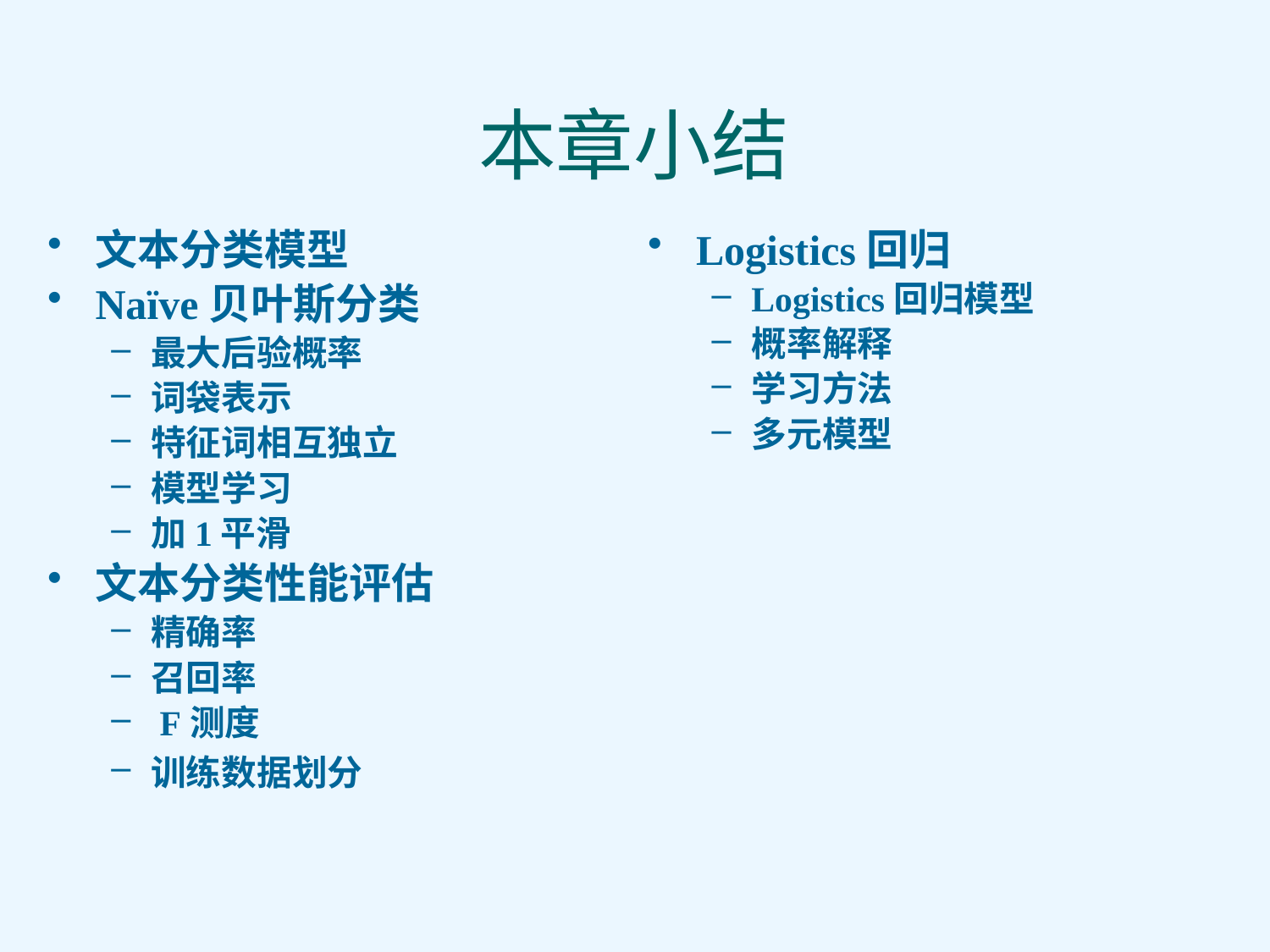

# 本章小结
文本分类模型
Naïve贝叶斯分类
最大后验概率
词袋表示
特征词相互独立
模型学习
加1平滑
文本分类性能评估
精确率
召回率
 F测度
训练数据划分

Logistics回归
Logistics回归模型
概率解释
学习方法
多元模型